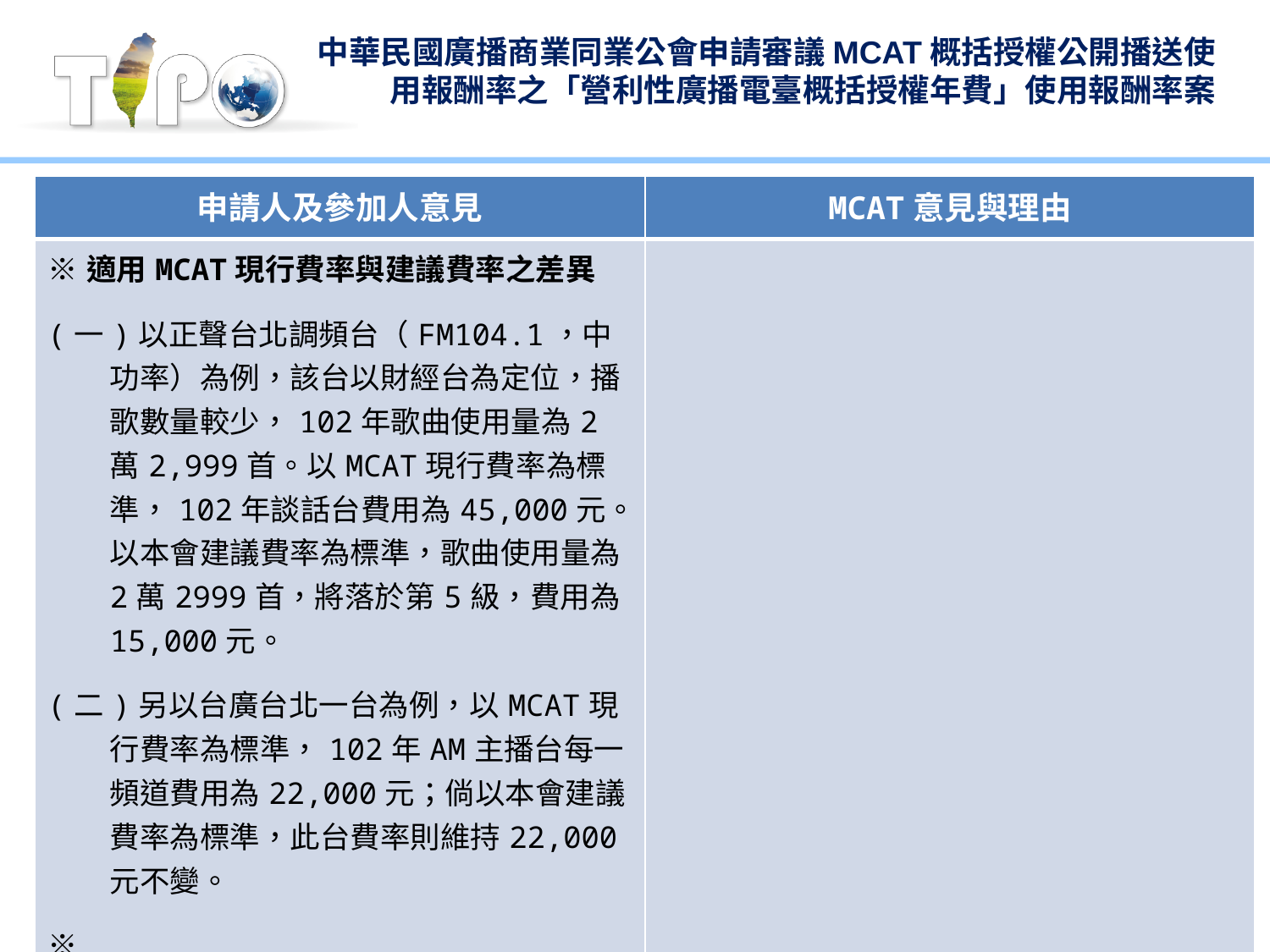

# 中華民國廣播商業同業公會申請審議MCAT概括授權公開播送使用報酬率之「營利性廣播電臺概括授權年費」使用報酬率案
| 申請人及參加人意見 | MCAT意見與理由 |
| --- | --- |
| ※適用MCAT現行費率與建議費率之差異 (一)以正聲台北調頻台（FM104.1，中功率）為例，該台以財經台為定位，播歌數量較少，102年歌曲使用量為2萬2,999首。以MCAT現行費率為標準，102年談話台費用為45,000元。以本會建議費率為標準，歌曲使用量為2萬2999首，將落於第5級，費用為15,000元。 (二)另以台廣台北一台為例，以MCAT現行費率為標準，102年AM主播台每一頻道費用為22,000元；倘以本會建議費率為標準，此台費率則維持22,000元不變。 ※中華民國廣播商業同業公會會員電臺音樂使用量彙整表(參意見彙整表第22-23頁) |  |
11